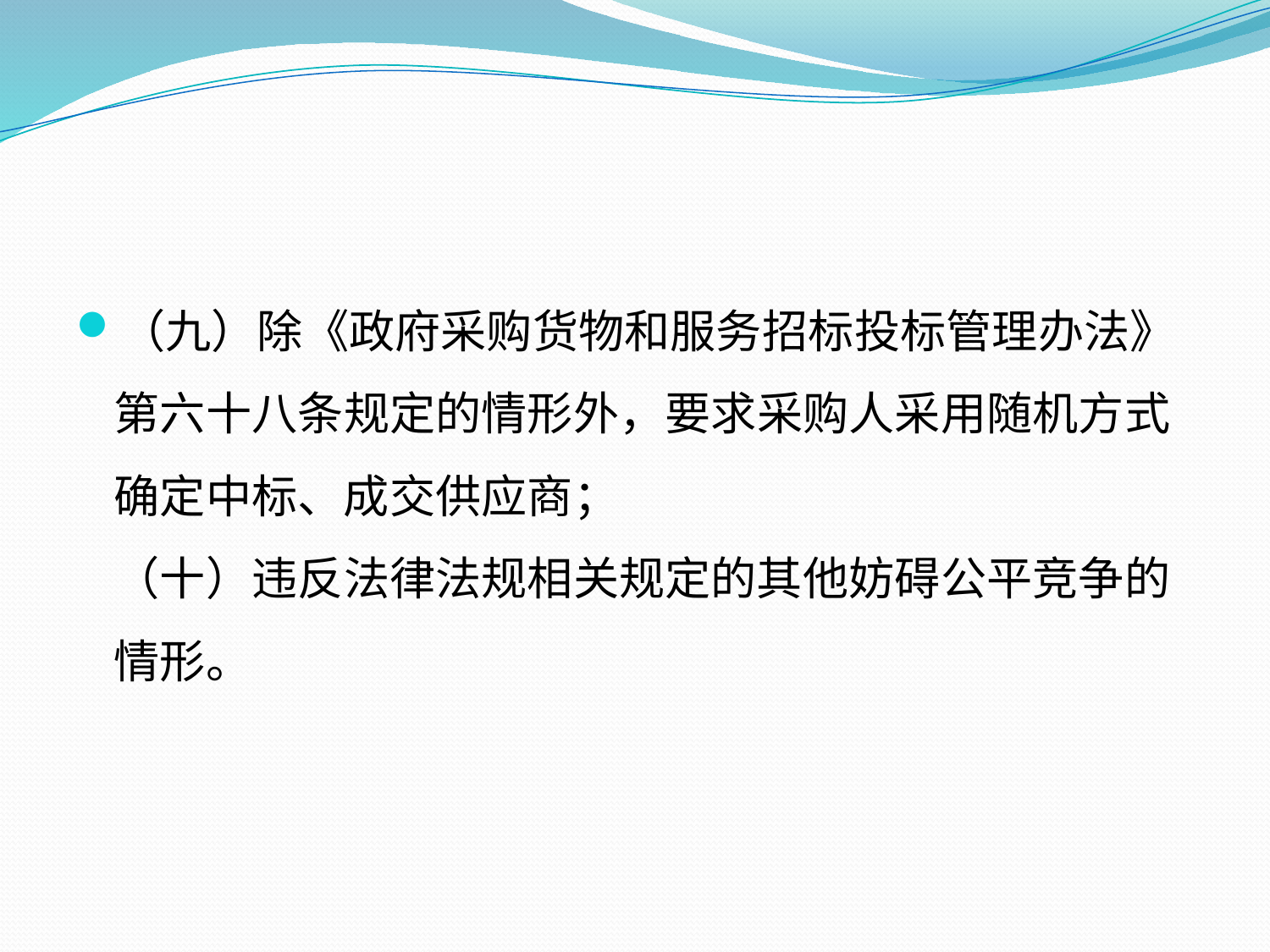

#
（九）除《政府采购货物和服务招标投标管理办法》第六十八条规定的情形外，要求采购人采用随机方式确定中标、成交供应商；
（十）违反法律法规相关规定的其他妨碍公平竞争的情形。